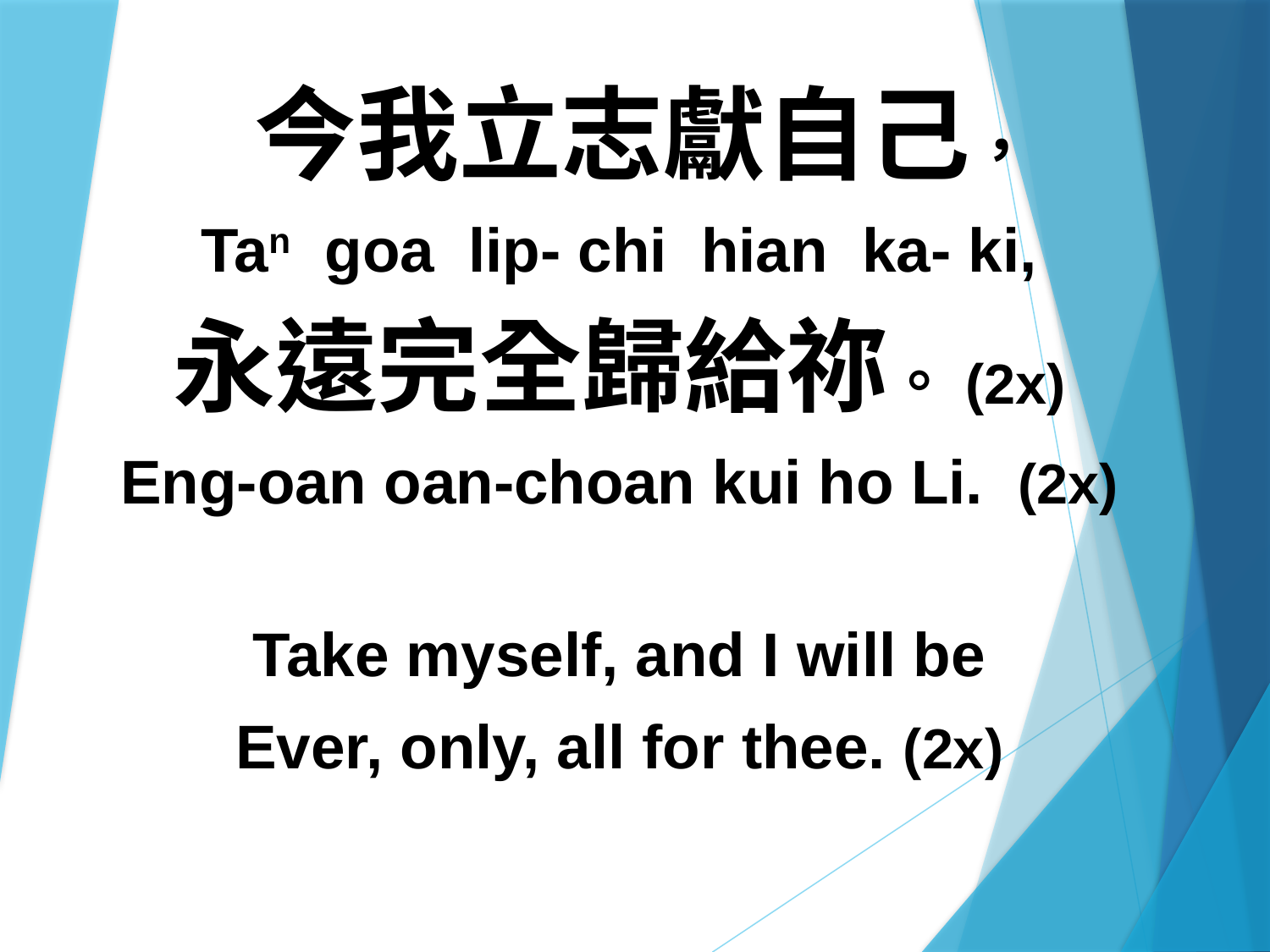

今我立志獻自己，
Tan  goa  lip- chi  hian  ka- ki,
永遠完全歸給祢。(2x)
Eng-oan oan-choan kui ho Li.  (2x)

Take myself, and I will be
Ever, only, all for thee. (2x)